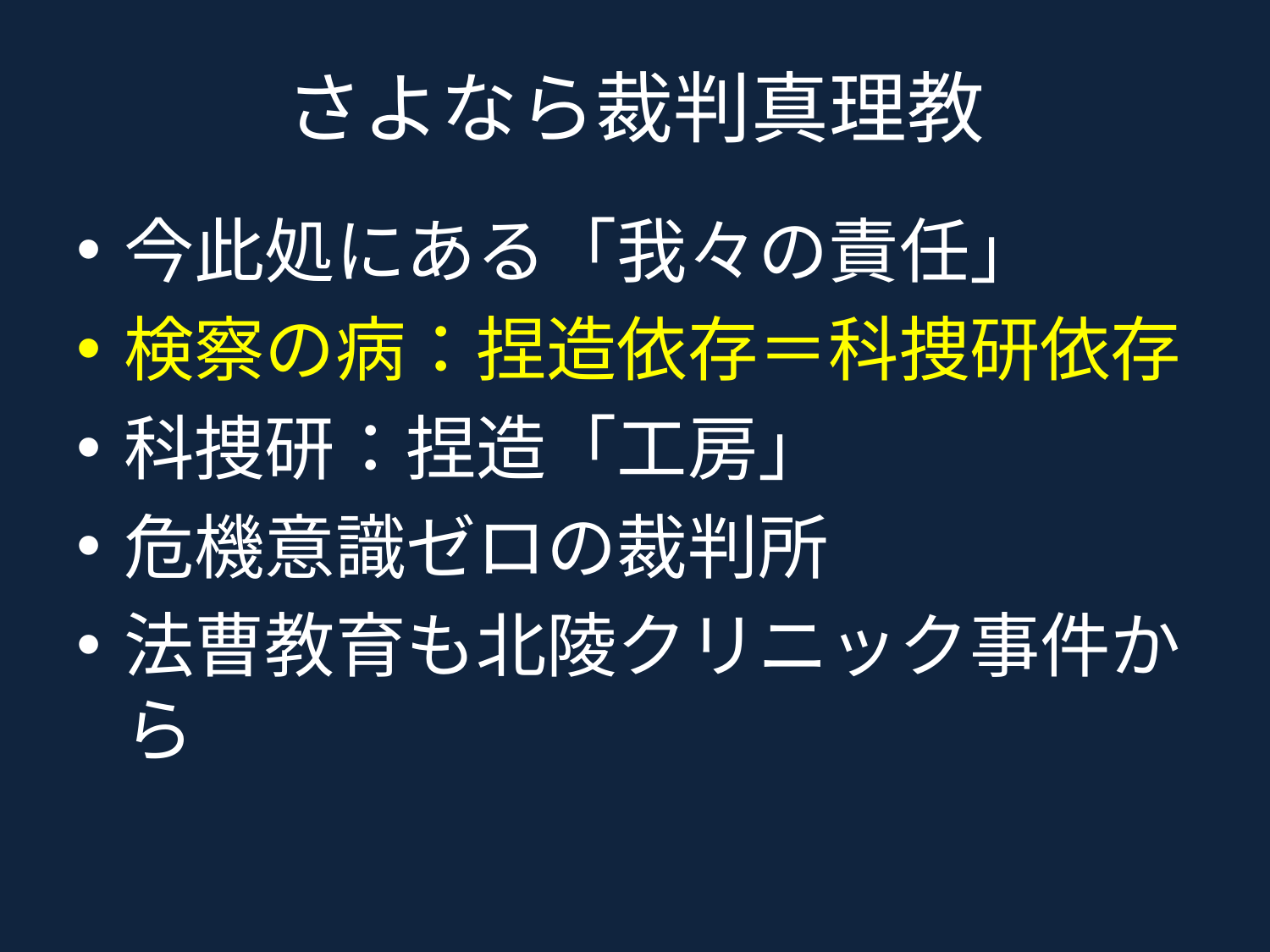

# さよなら裁判真理教
今此処にある「我々の責任」
検察の病：捏造依存＝科捜研依存
科捜研：捏造「工房」
危機意識ゼロの裁判所
法曹教育も北陵クリニック事件から